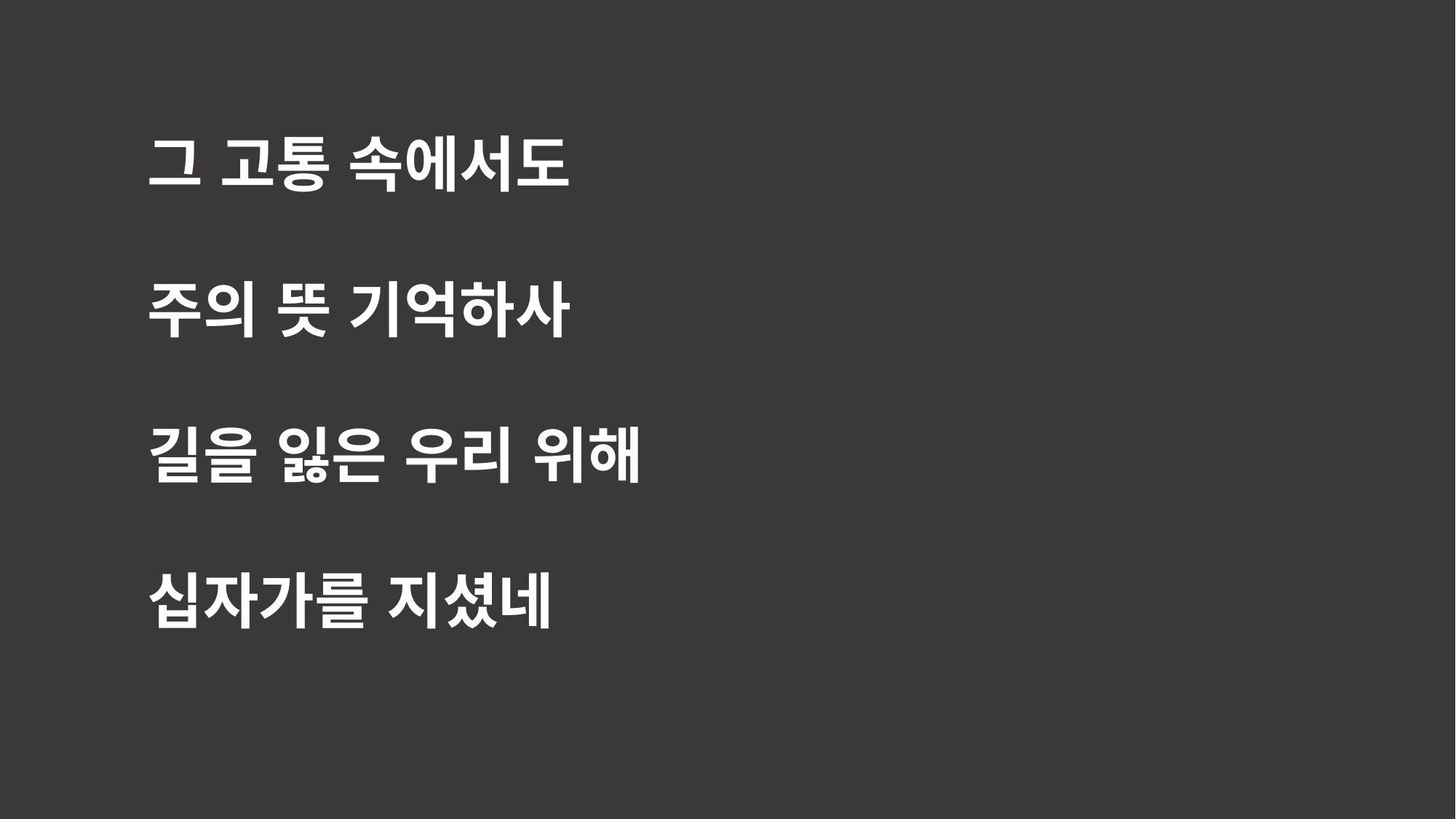

그 고통 속에서도
주의 뜻 기억하사
길을 잃은 우리 위해
십자가를 지셨네